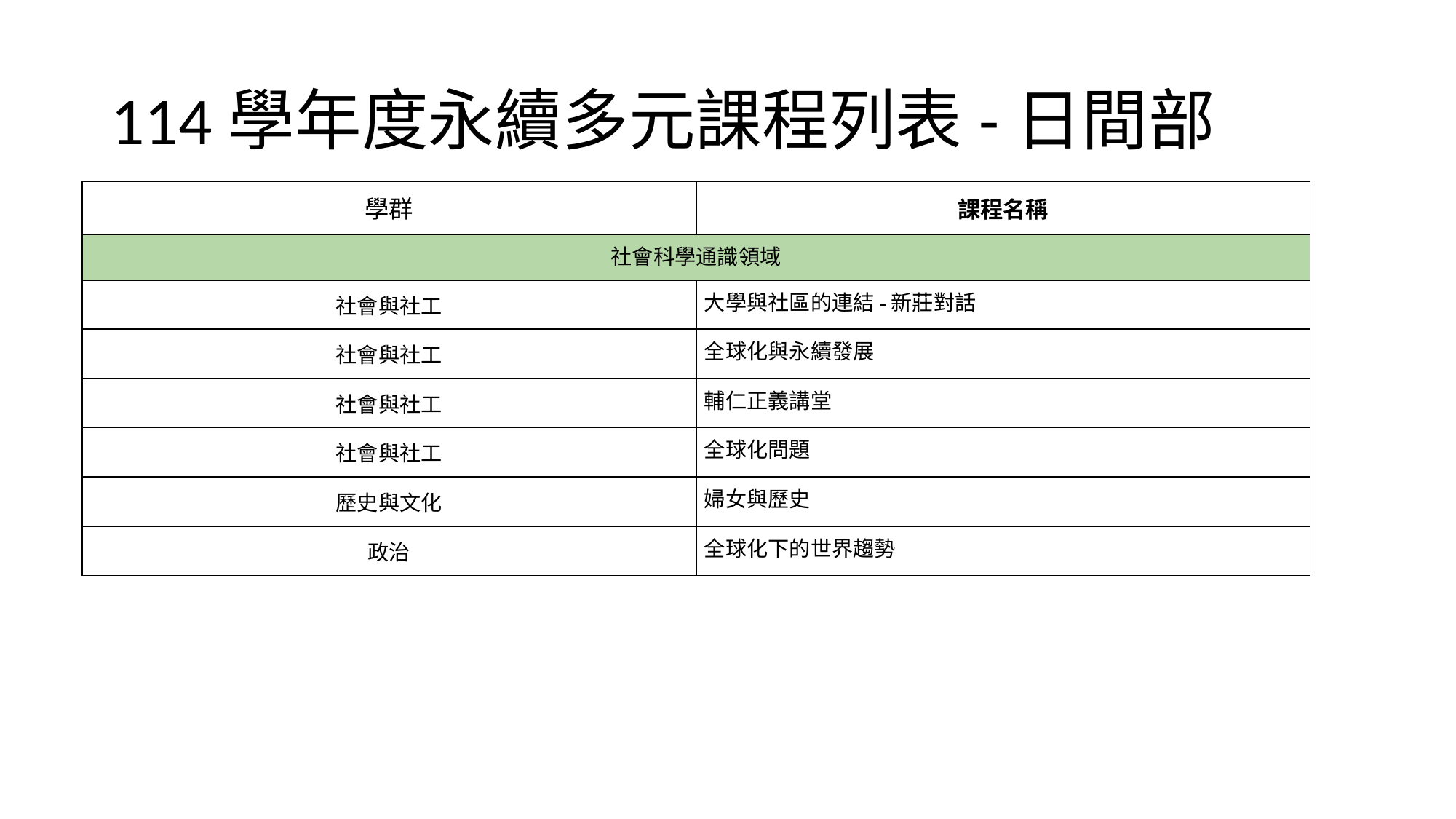

# 114學年度永續多元課程列表-日間部
| 學群 | 課程名稱 |
| --- | --- |
| 社會科學通識領域 |  |
| 社會與社工 | 大學與社區的連結-新莊對話 |
| 社會與社工 | 全球化與永續發展 |
| 社會與社工 | 輔仁正義講堂 |
| 社會與社工 | 全球化問題 |
| 歷史與文化 | 婦女與歷史 |
| 政治 | 全球化下的世界趨勢 |